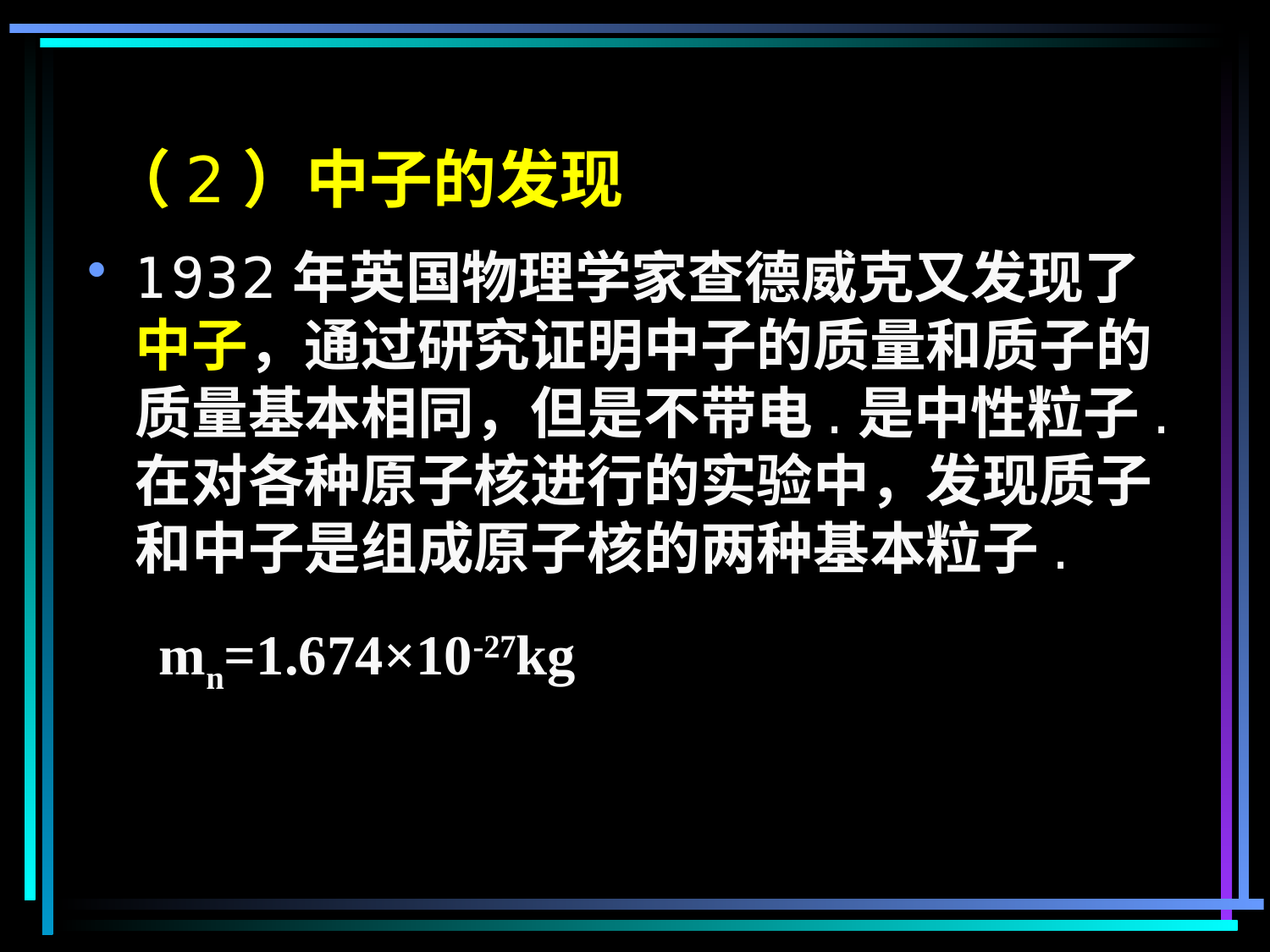

# （2）中子的发现
1932年英国物理学家查德威克又发现了中子，通过研究证明中子的质量和质子的质量基本相同，但是不带电.是中性粒子.在对各种原子核进行的实验中，发现质子和中子是组成原子核的两种基本粒子.
mn=1.674×10-27kg